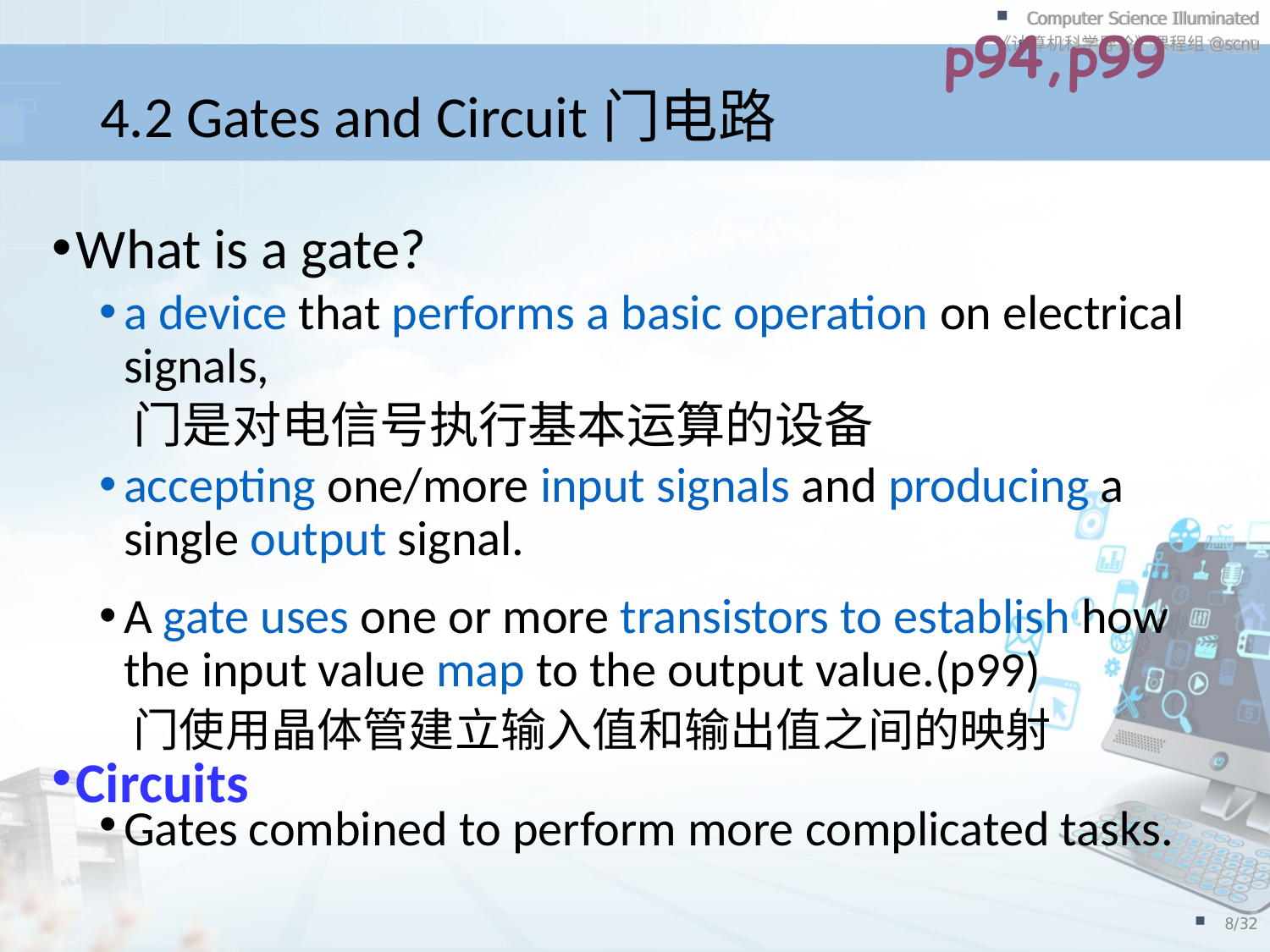

p94,p99
# 4.2 Gates and Circuit门电路
What is a gate?
a device that performs a basic operation on electrical signals,
  门是对电信号执行基本运算的设备
accepting one/more input signals and producing a single output signal.
A gate uses one or more transistors to establish how the input value map to the output value.(p99)
  门使用晶体管建立输入值和输出值之间的映射
Circuits
Gates combined to perform more complicated tasks.

8/32